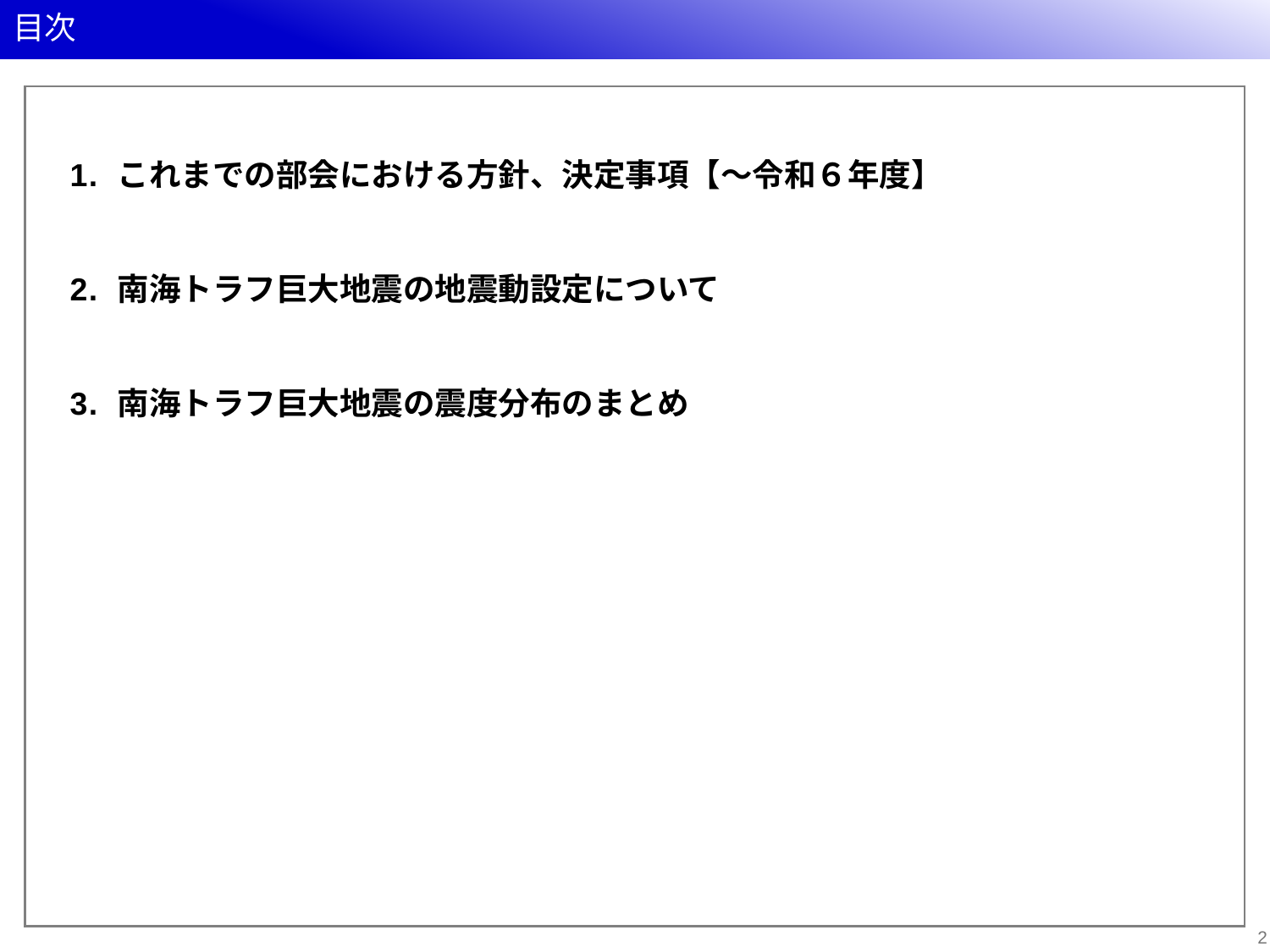

# 目次
これまでの部会における方針、決定事項【～令和６年度】

南海トラフ巨大地震の地震動設定について

南海トラフ巨大地震の震度分布のまとめ
2